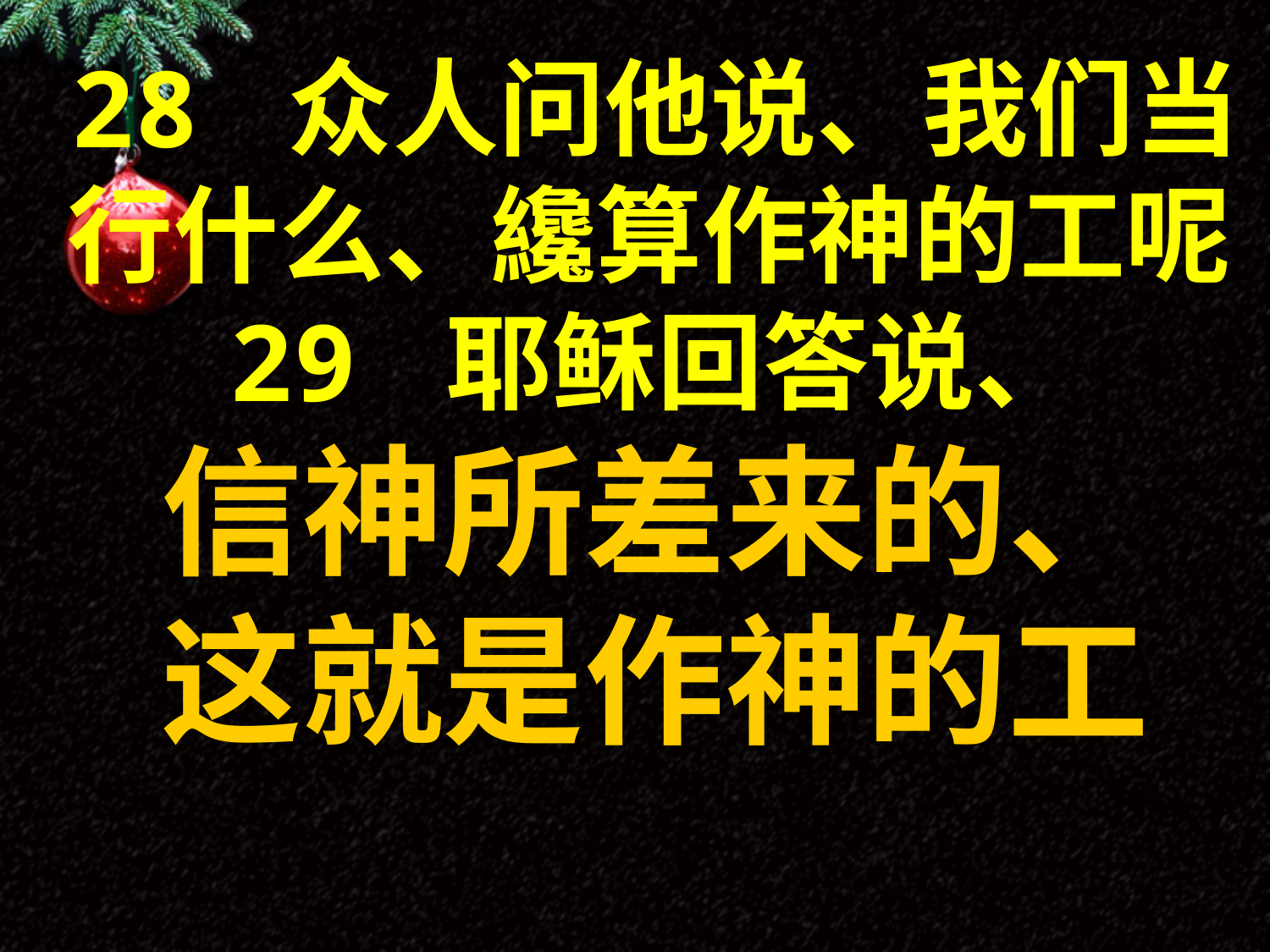

28 众人问他说、我们当行什么、纔算作神的工呢29 耶稣回答说、
信神所差来的、
这就是作神的工